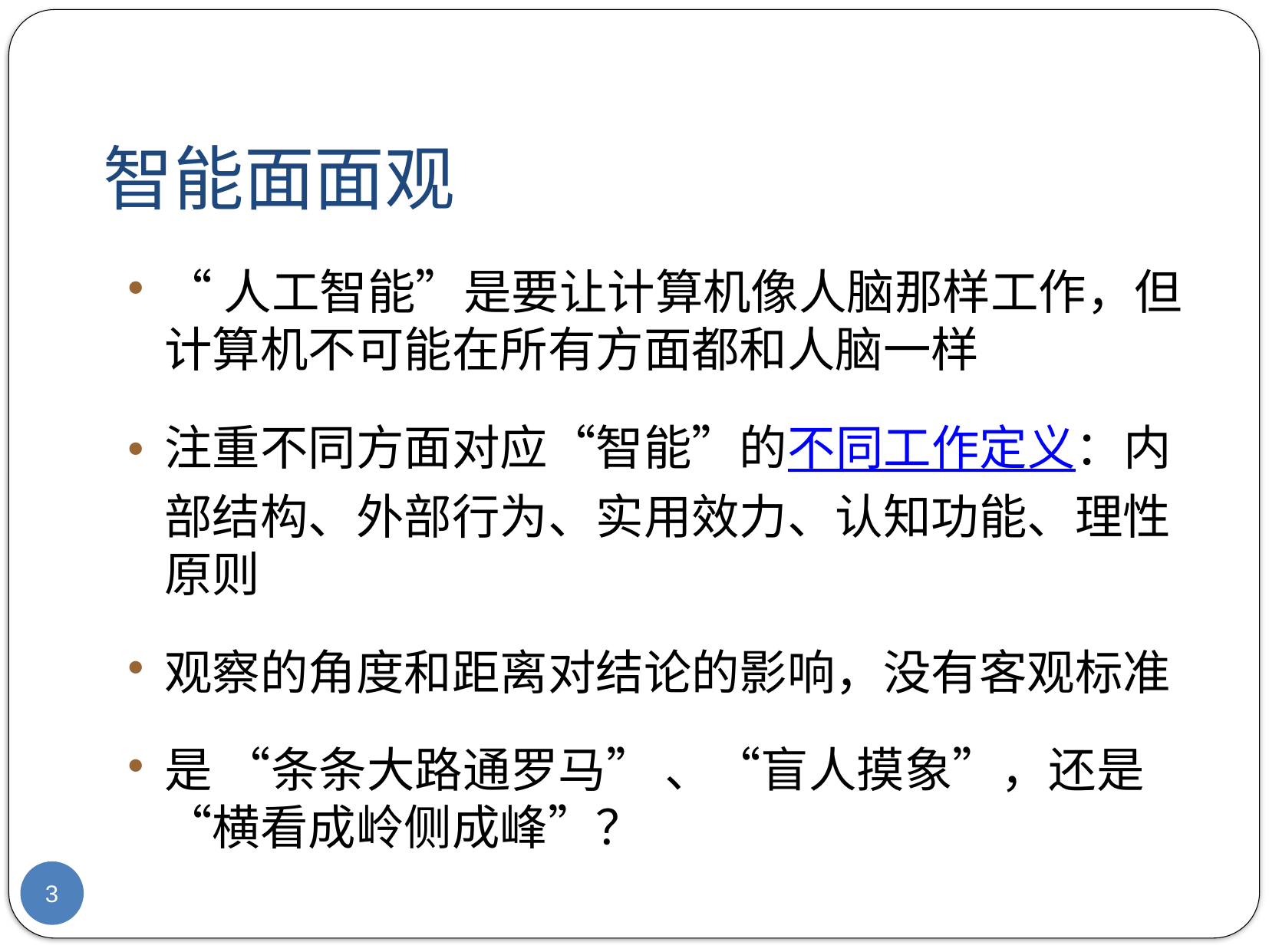

# 智能面面观
“人工智能”是要让计算机像人脑那样工作，但计算机不可能在所有方面都和人脑一样
注重不同方面对应“智能”的不同工作定义：内部结构、外部行为、实用效力、认知功能、理性原则
观察的角度和距离对结论的影响，没有客观标准
是 “条条大路通罗马” 、“盲人摸象”，还是“横看成岭侧成峰”？
3